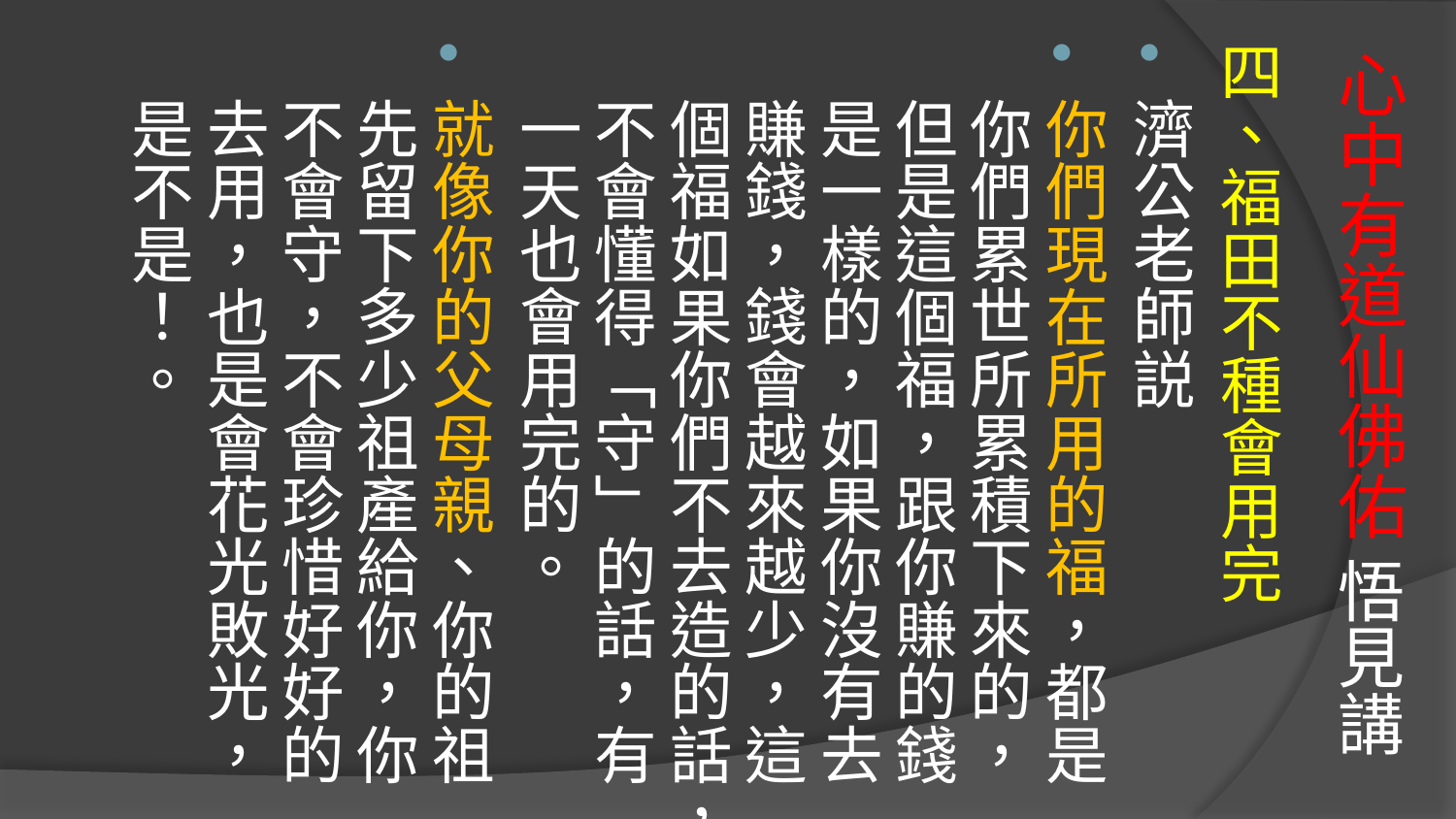

# 心中有道仙佛佑 悟見講
四、福田不種會用完
濟公老師説
你們現在所用的福，都是你們累世所累積下來的，但是這個福，跟你賺的錢是一樣的，如果你沒有去賺錢，錢會越來越少，這個福如果你們不去造的話，不會懂得「守」的話，有一天也會用完的。
就像你的父母親、你的祖先留下多少祖產給你，你不會守，不會珍惜好好的去用，也是會花光敗光，是不是！。